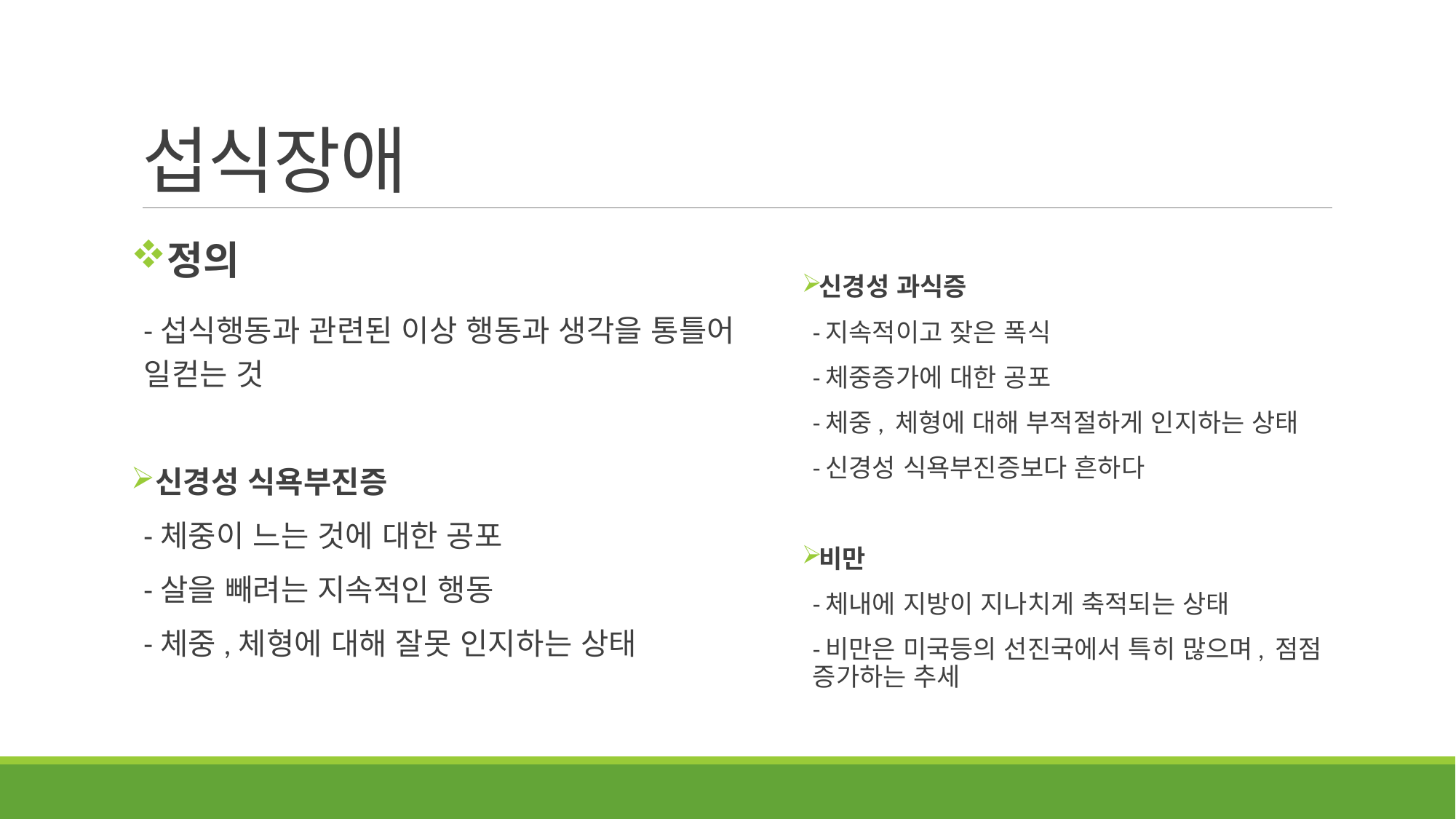

# 섭식장애
정의
-섭식행동과 관련된 이상 행동과 생각을 통틀어 일컫는 것

신경성 식욕부진증
-체중이 느는 것에 대한 공포
-살을 빼려는 지속적인 행동
-체중,체형에 대해 잘못 인지하는 상태

신경성 과식증
-지속적이고 잦은 폭식
-체중증가에 대한 공포
-체중, 체형에 대해 부적절하게 인지하는 상태
-신경성 식욕부진증보다 흔하다

비만
-체내에 지방이 지나치게 축적되는 상태
-비만은 미국등의 선진국에서 특히 많으며, 점점 증가하는 추세